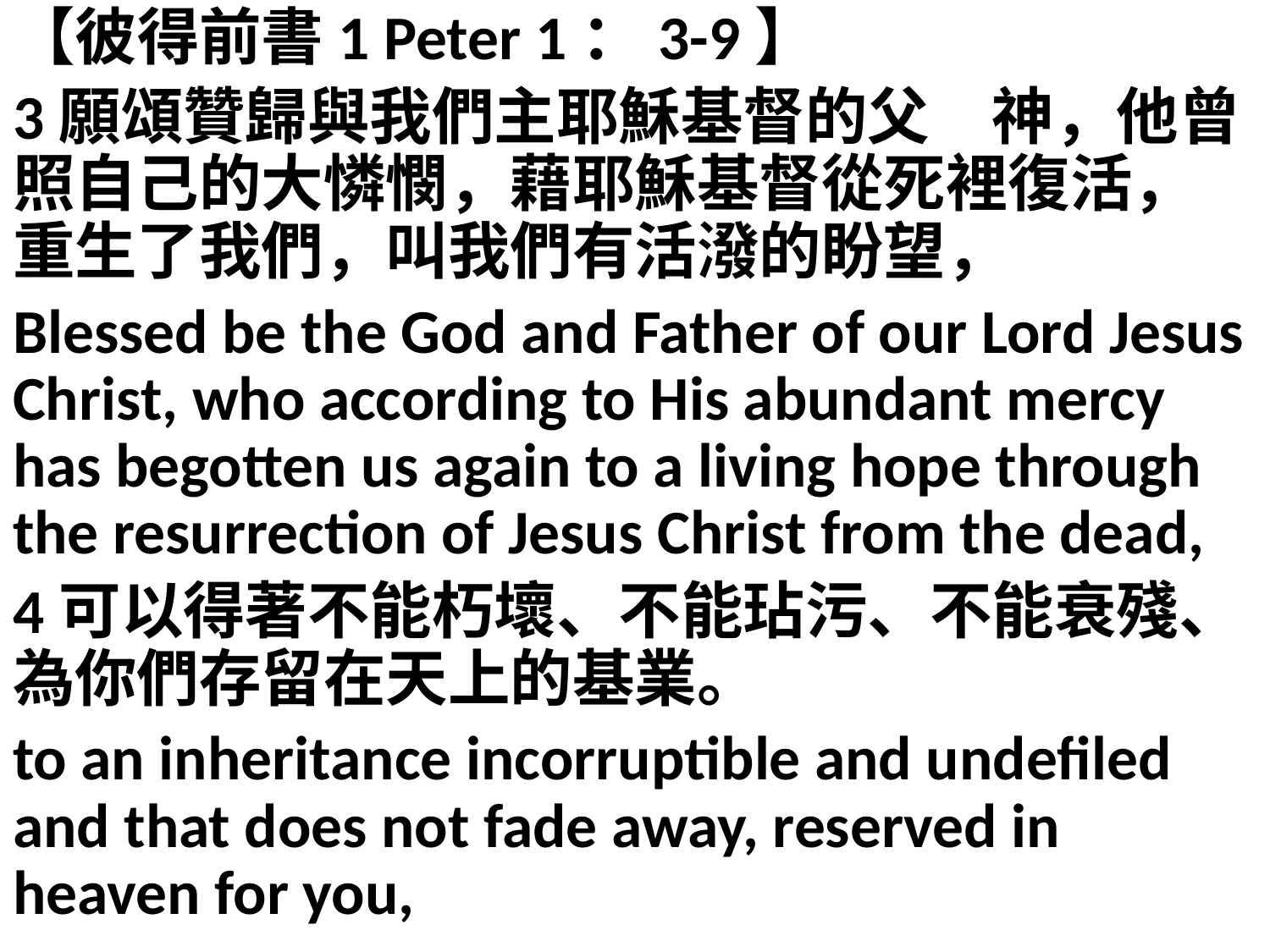

【彼得前書1 Peter 1：3-9】
3願頌贊歸與我們主耶穌基督的父　神，他曾照自己的大憐憫，藉耶穌基督從死裡復活，重生了我們，叫我們有活潑的盼望，
Blessed be the God and Father of our Lord Jesus Christ, who according to His abundant mercy has begotten us again to a living hope through the resurrection of Jesus Christ from the dead,
4可以得著不能朽壞、不能玷污、不能衰殘、為你們存留在天上的基業。
to an inheritance incorruptible and undefiled and that does not fade away, reserved in heaven for you,